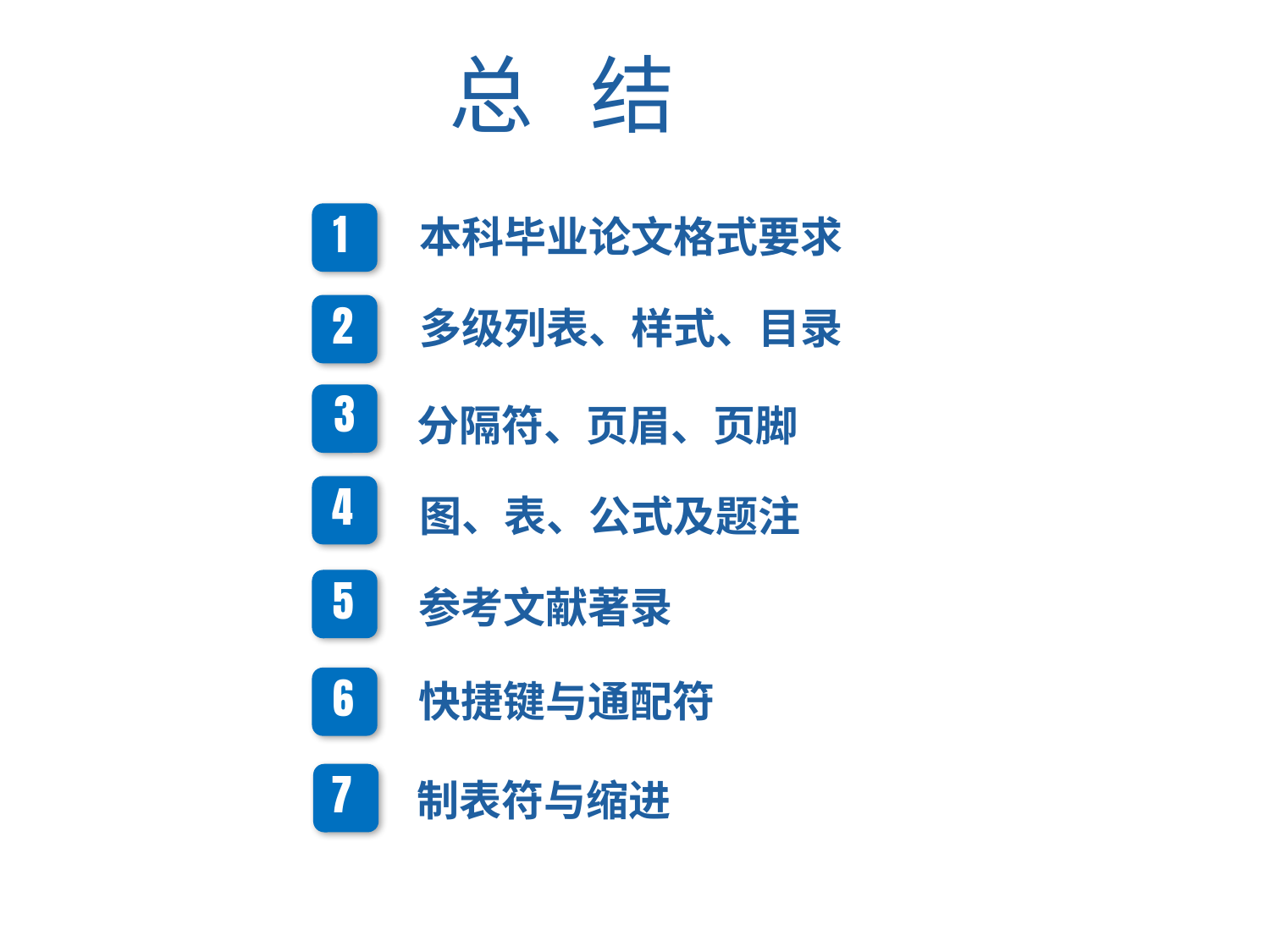

总   结

  1
本科毕业论文格式要求

  2
多级列表、样式、目录
  3

分隔符、页眉、页脚

  4
图、表、公式及题注

  5
参考文献著录

  6
快捷键与通配符

  7
制表符与缩进